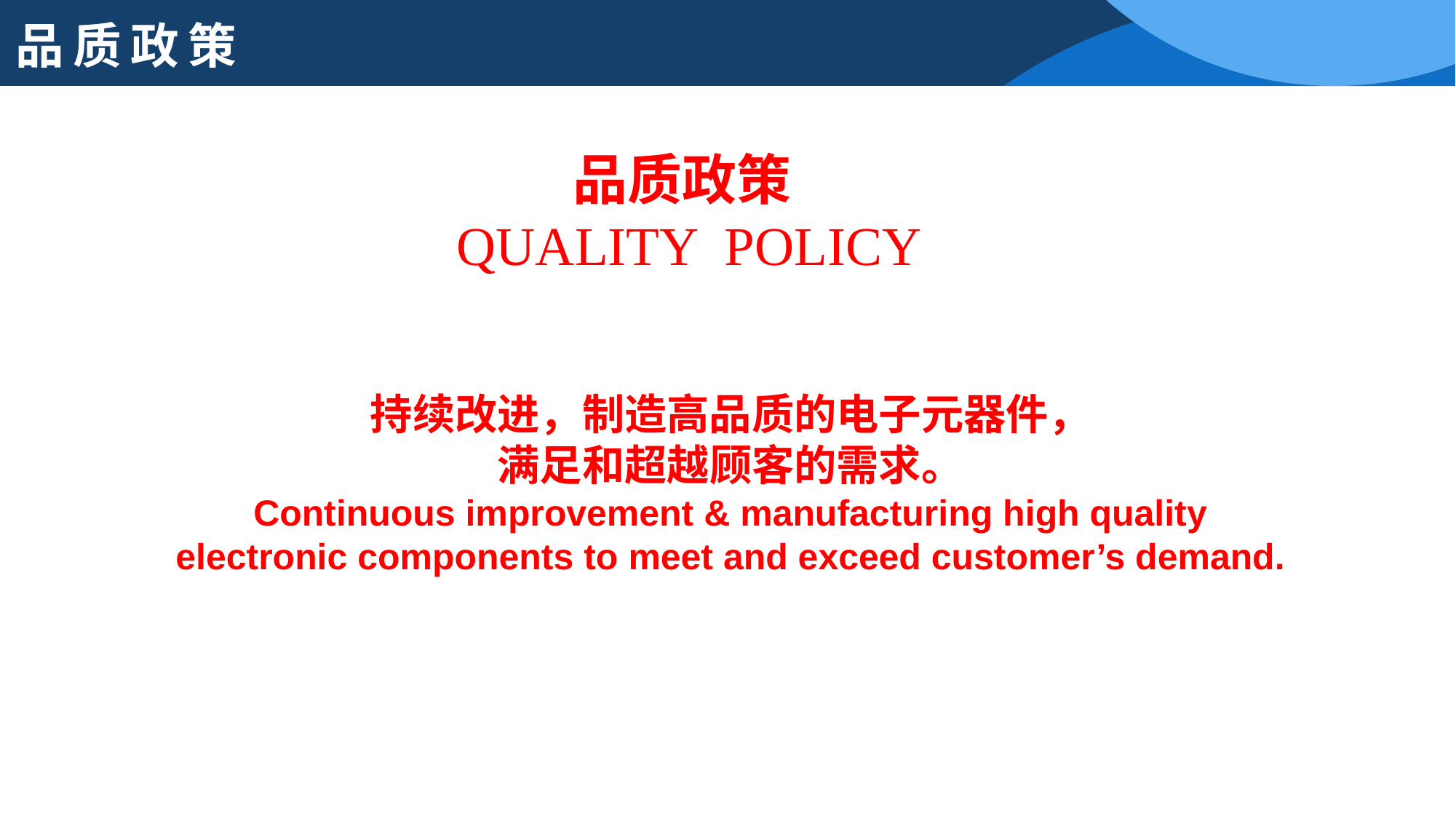

品质政策
品质政策
 QUALITY  POLICY
持续改进，制造高品质的电子元器件，
满足和超越顾客的需求。
Continuous improvement & manufacturing high quality electronic components to meet and exceed customer’s demand.